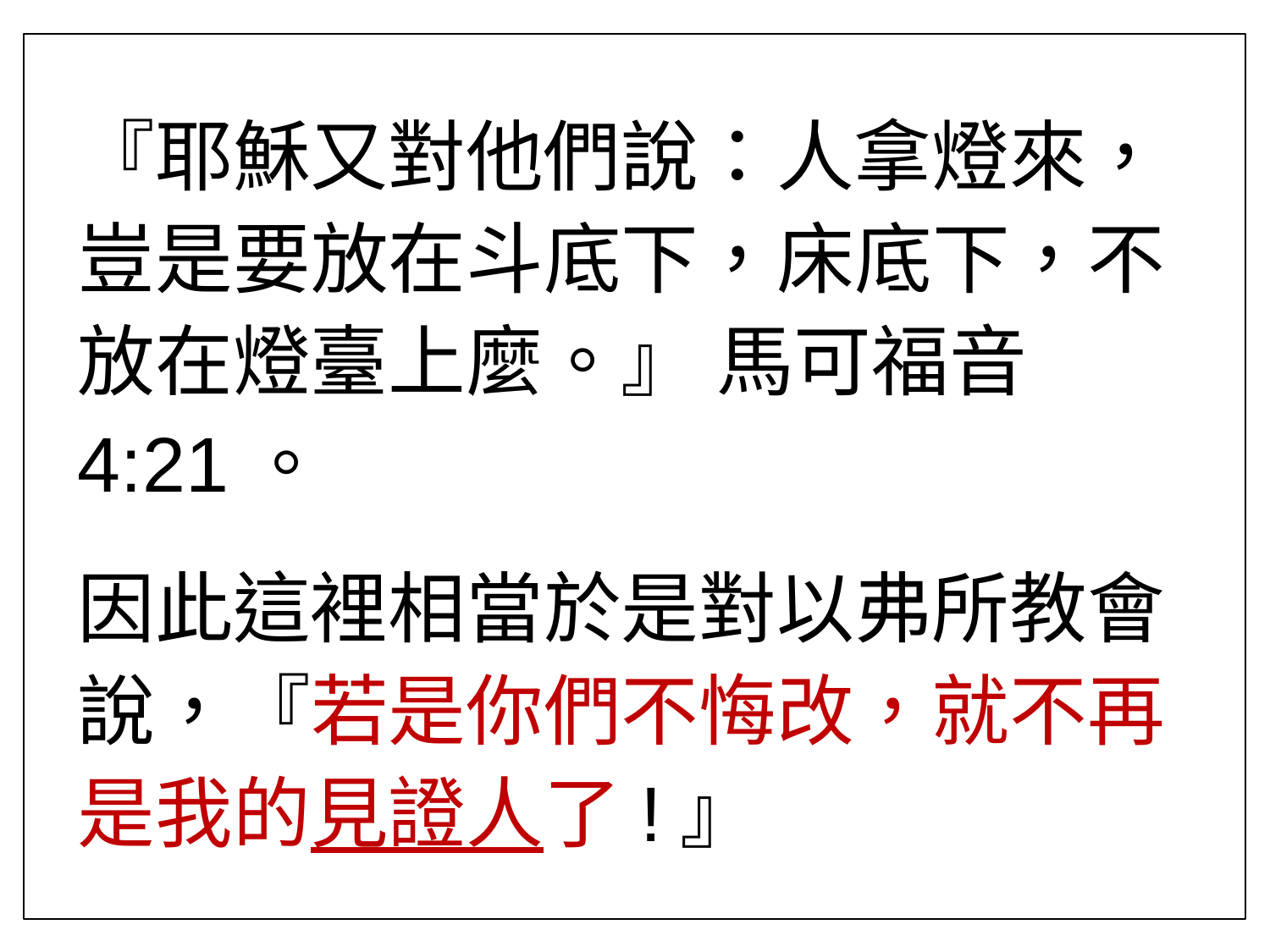

『耶穌又對他們說：人拿燈來，豈是要放在斗底下，床底下，不放在燈臺上麼。』 馬可福音 4:21。
因此這裡相當於是對以弗所教會說，『若是你們不悔改，就不再是我的見證人了!』